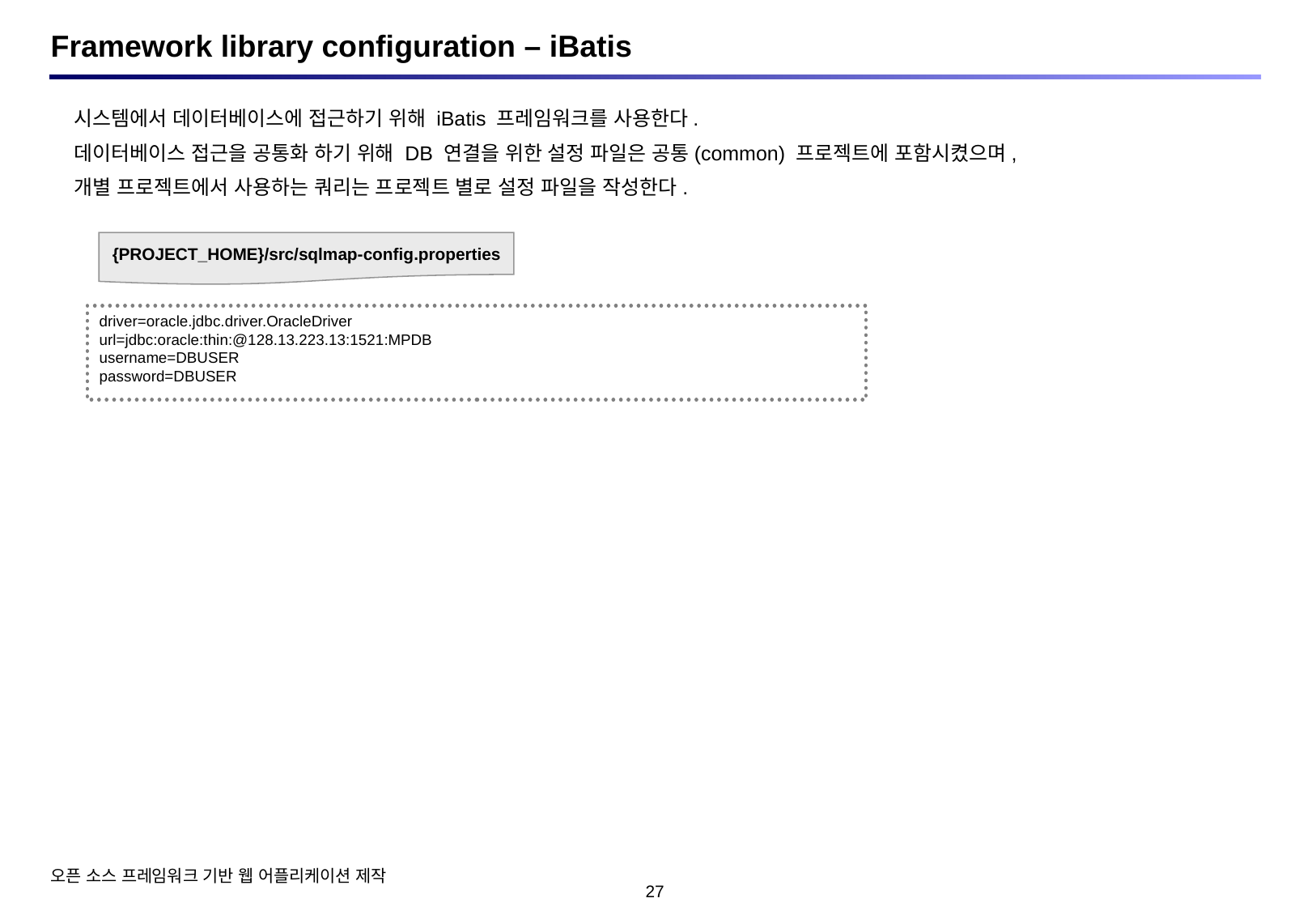

# Framework library configuration – iBatis
시스템에서 데이터베이스에 접근하기 위해 iBatis 프레임워크를 사용한다.
데이터베이스 접근을 공통화 하기 위해 DB 연결을 위한 설정 파일은 공통(common) 프로젝트에 포함시켰으며,
개별 프로젝트에서 사용하는 쿼리는 프로젝트 별로 설정 파일을 작성한다.
{PROJECT_HOME}/src/sqlmap-config.properties
driver=oracle.jdbc.driver.OracleDriver
url=jdbc:oracle:thin:@128.13.223.13:1521:MPDB
username=DBUSER
password=DBUSER